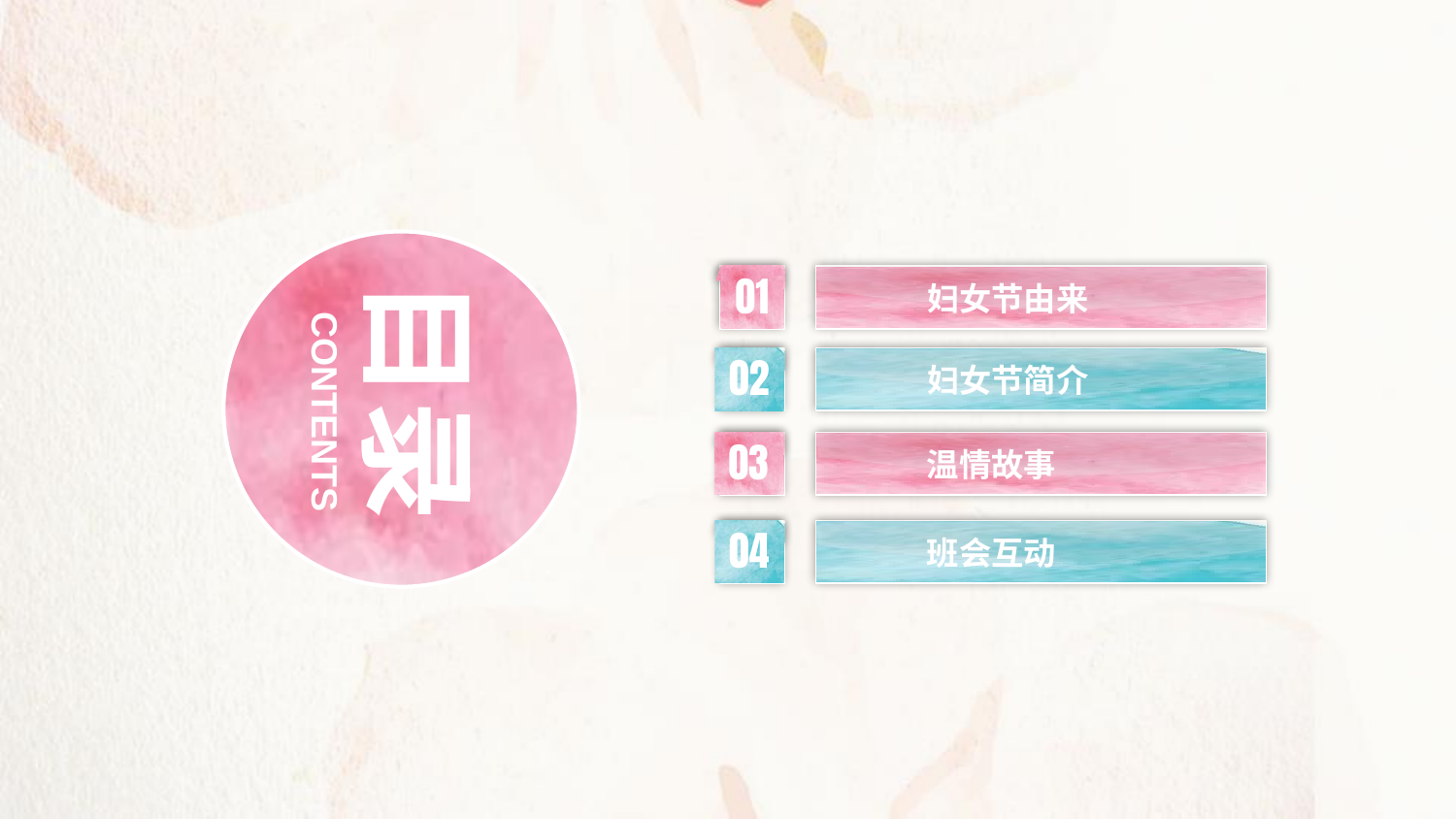

目录

01

妇女节由来
02

妇女节简介
CONTENTS
03

温情故事
04

班会互动